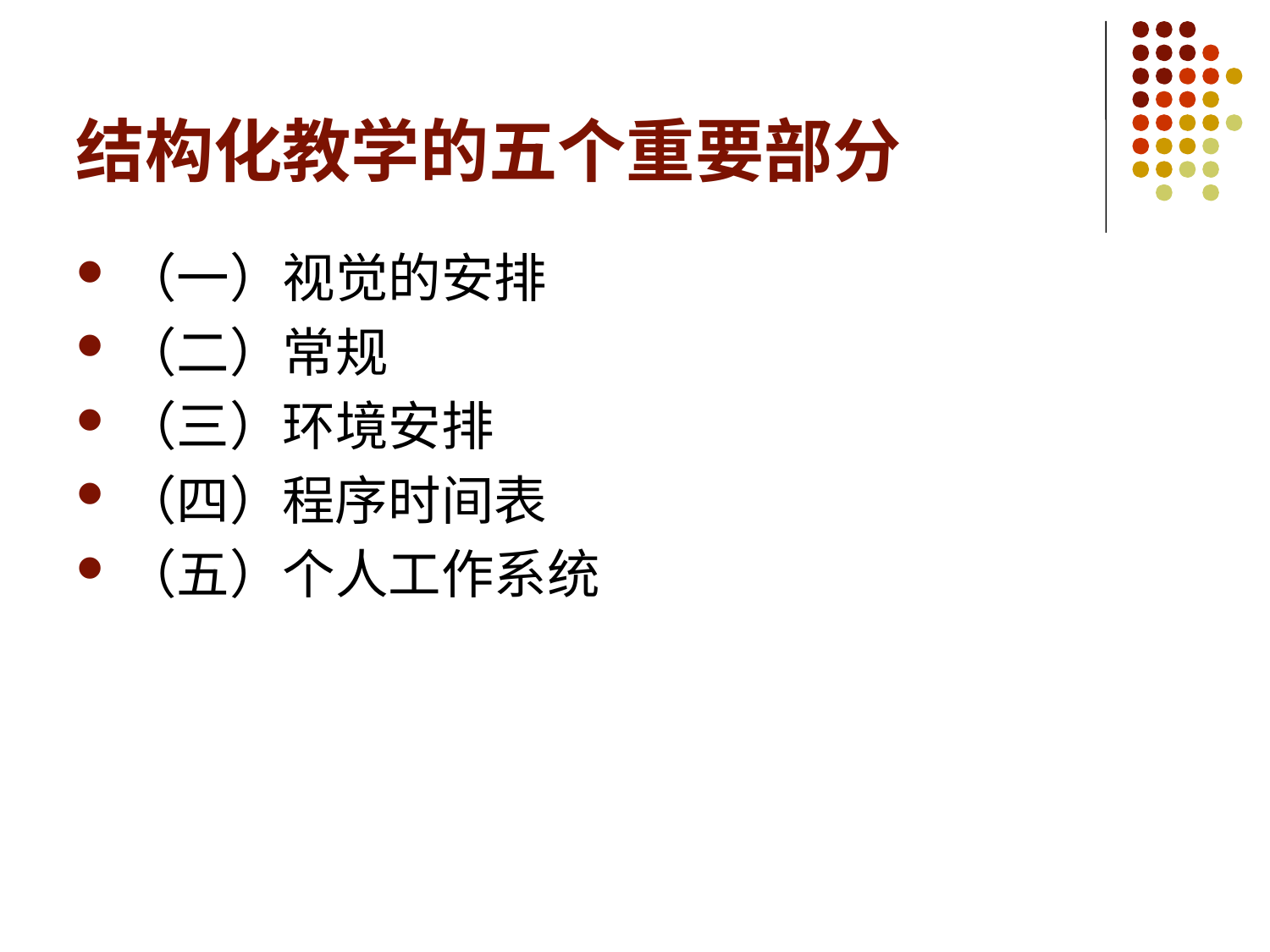

# 结构化教学的五个重要部分
（一）视觉的安排
（二）常规
（三）环境安排
（四）程序时间表
（五）个人工作系统